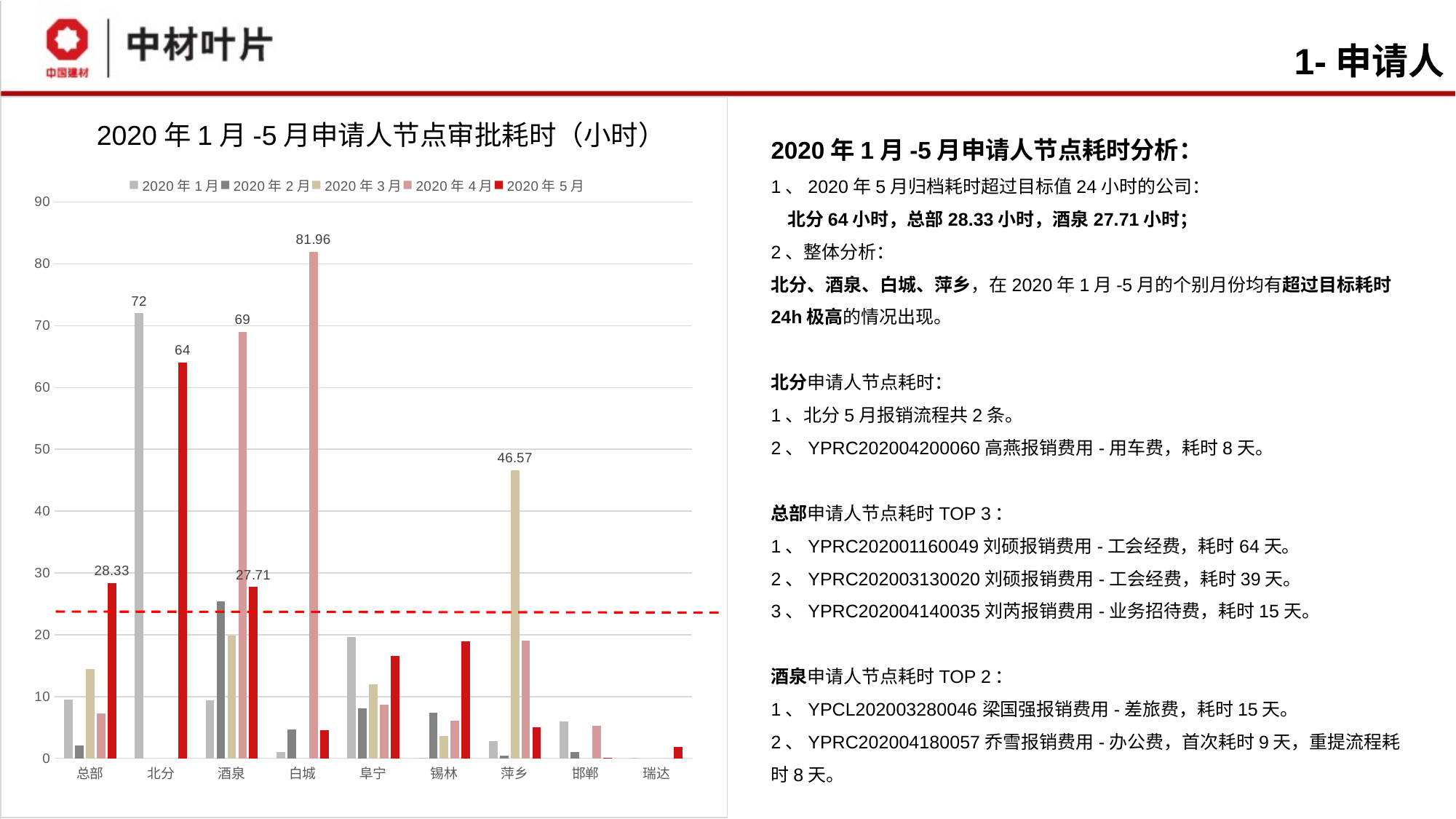

# 1-申请人

### Chart

| Category | 2020年1月 | 2020年2月 | 2020年3月 | 2020年4月 | 2020年5月 |
|---|---|---|---|---|---|
| 总部 | 9.45495188105705 | 2.08388888879298 | 14.4506296296371 | 7.24452380951926 | 28.3294545454555 |
| 北分 | 72.0 | None | 0.0 | 0.0 | 64.0 |
| 酒泉 | 9.38319767431253 | 25.4431127450816 | 19.8690277776508 | 68.9905882353127 | 27.7146476964798 |
| 白城 | 1.06948611119588 | 4.63807407408022 | 0.0 | 81.9646052631525 | 4.51028769841027 |
| 阜宁 | 19.6667512076851 | 8.07380208329596 | 12.0409656084403 | 8.71196969696426 | 16.6238547008601 |
| 锡林 | 0.0605059524054275 | 7.34582491591044 | 3.57580749367413 | 6.08723404255517 | 18.9875336700299 |
| 萍乡 | 2.75521604933116 | 0.471666666278907 | 46.5745772947405 | 19.0900198412627 | 5.05437500000906 |
| 邯郸 | 6.02747354492645 | 1.06705387207595 | 0.0 | 5.25777777777486 | 0.0685539215697003 |
| 瑞达 | 0.0211616162189536 | None | 0.0 | 0.0 | 1.88555555552844 |
2020年1月-5月申请人节点审批耗时（小时）
2020年1月-5月申请人节点耗时分析：
1、2020年5月归档耗时超过目标值24小时的公司：
   北分64小时，总部28.33小时，酒泉27.71小时；
2、整体分析：
北分、酒泉、白城、萍乡，在2020年1月-5月的个别月份均有超过目标耗时24h极高的情况出现。

北分申请人节点耗时：
1、北分5月报销流程共2条。
2、YPRC202004200060高燕报销费用-用车费，耗时8天。

总部申请人节点耗时TOP 3：
1、YPRC202001160049刘硕报销费用-工会经费，耗时64天。
2、YPRC202003130020刘硕报销费用-工会经费，耗时39天。
3、YPRC202004140035刘芮报销费用-业务招待费，耗时15天。

酒泉申请人节点耗时TOP 2：
1、YPCL202003280046梁国强报销费用-差旅费，耗时15天。
2、YPRC202004180057乔雪报销费用-办公费，首次耗时9天，重提流程耗时8天。